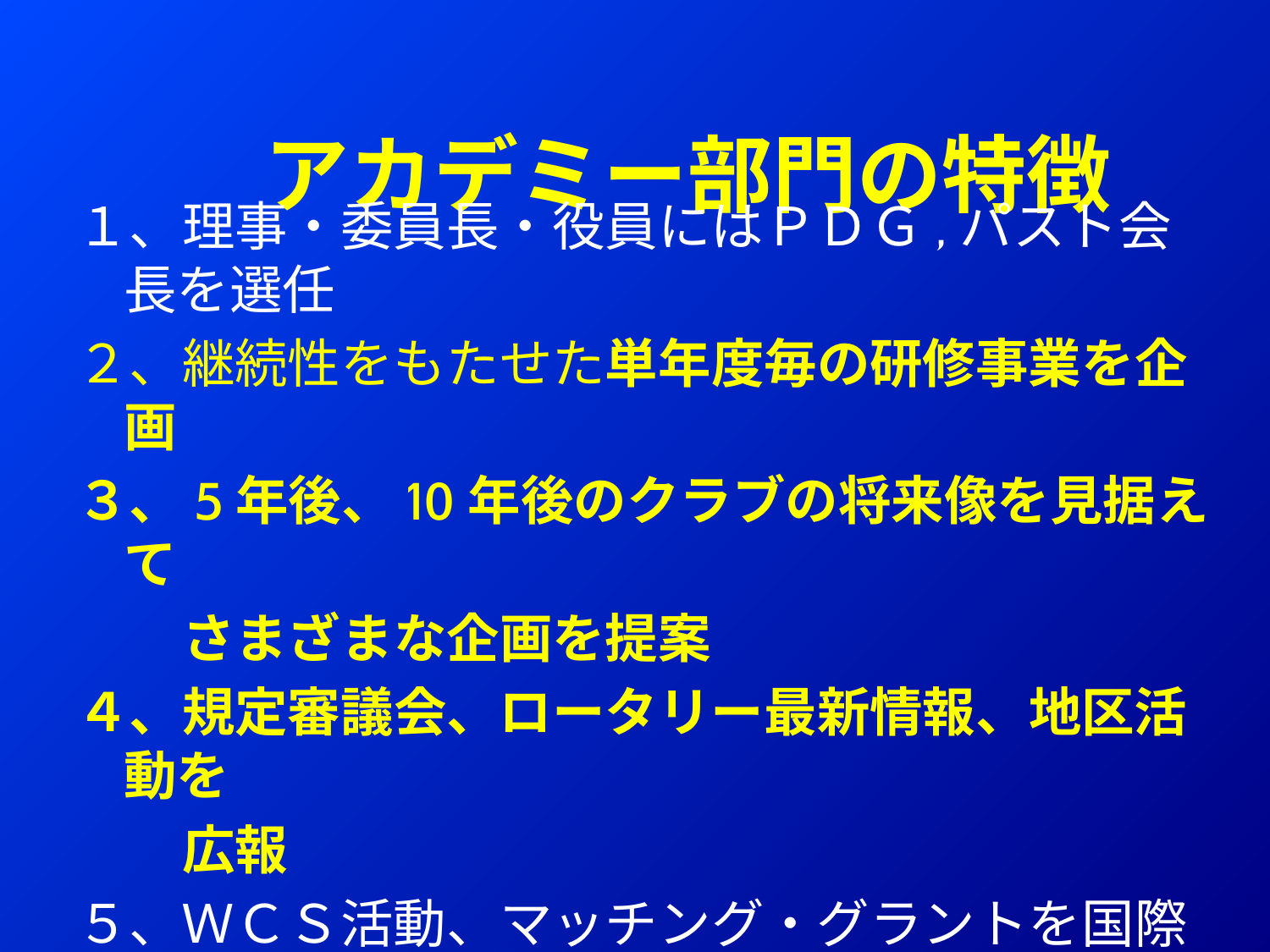

アカデミー部門の特徴
１、理事・委員長・役員にはＰＤＧ,パスト会長を選任
２、継続性をもたせた単年度毎の研修事業を企画
３、5年後、10年後のクラブの将来像を見据えて
　　さまざまな企画を提案
４、規定審議会、ロータリー最新情報、地区活動を
　　広報
５、ＷＣＳ活動、マッチング・グラントを国際奉仕委
　　員会と合同で企画
６、奉仕活動の掘り起こしを社会奉仕委員会と合同で企画